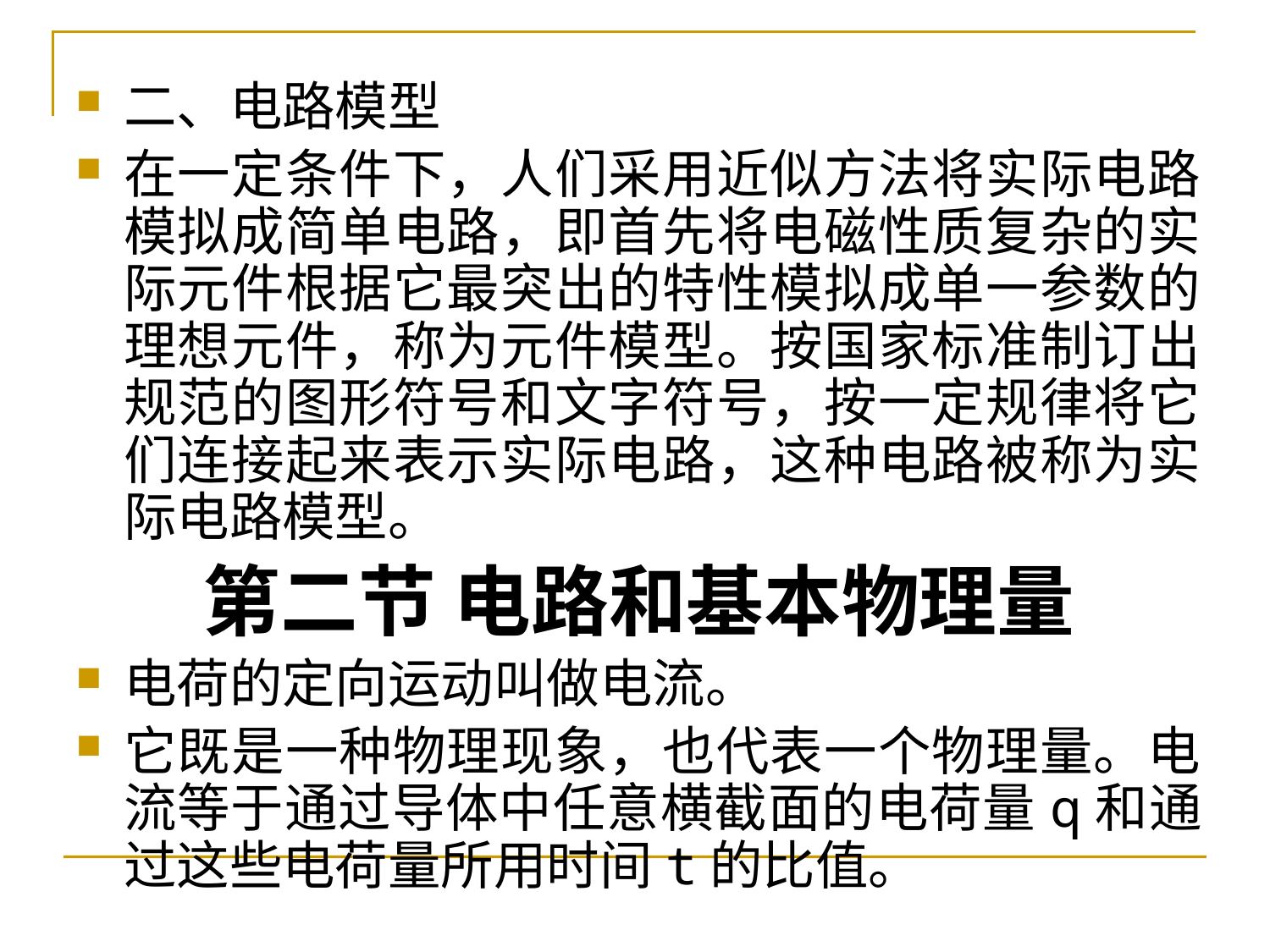

二、电路模型
在一定条件下，人们采用近似方法将实际电路模拟成简单电路，即首先将电磁性质复杂的实际元件根据它最突出的特性模拟成单一参数的理想元件，称为元件模型。按国家标准制订出规范的图形符号和文字符号，按一定规律将它们连接起来表示实际电路，这种电路被称为实际电路模型。
第二节 电路和基本物理量
电荷的定向运动叫做电流。
它既是一种物理现象，也代表一个物理量。电流等于通过导体中任意横截面的电荷量q和通过这些电荷量所用时间t的比值。